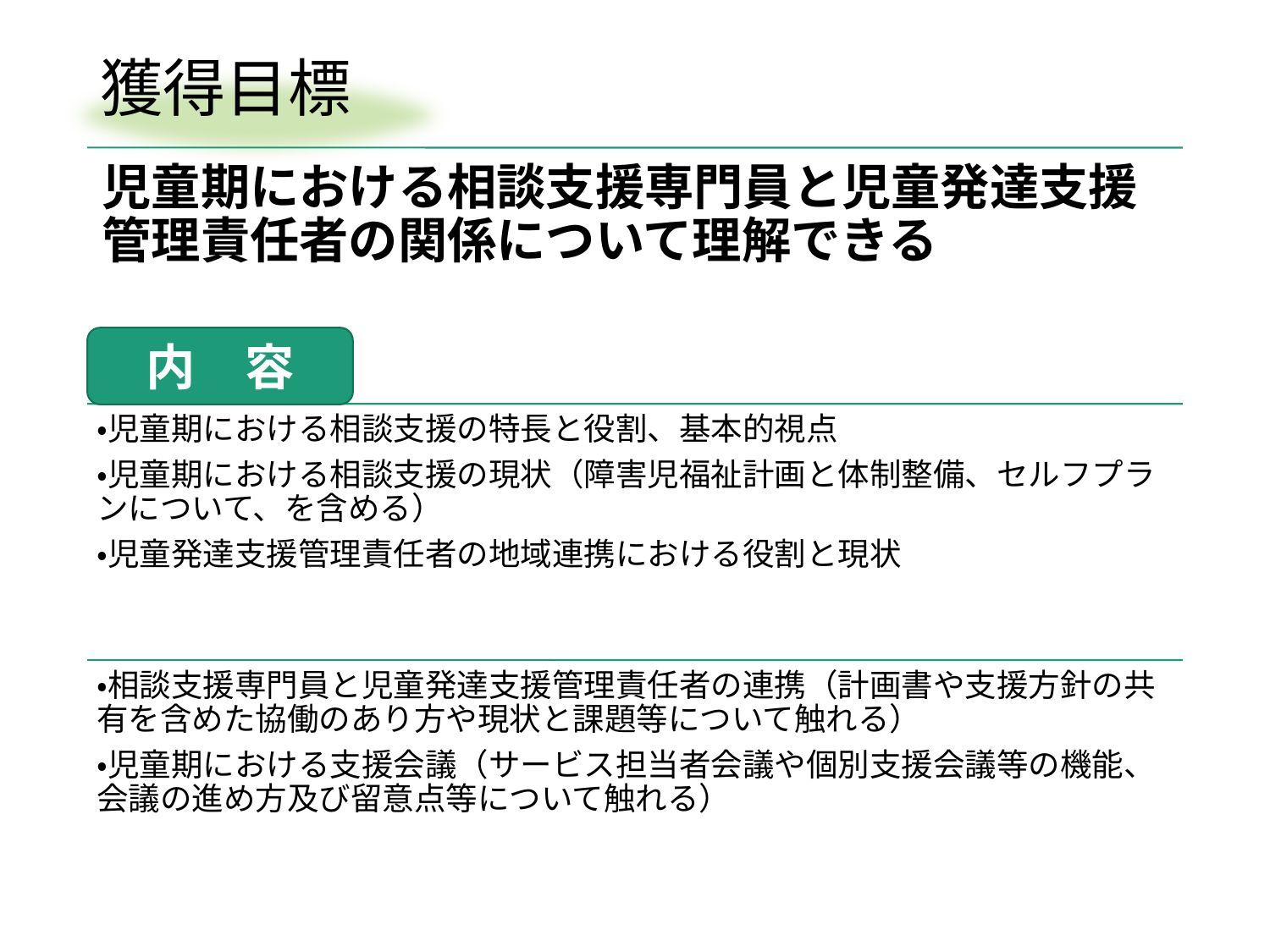

# 獲得目標

児童期における相談支援専門員と児童発達支援管理責任者の関係について理解できる
・児童期における相談支援の特長と役割、基本的視点
・児童期における相談支援の現状（障害児福祉計画と体制整備、セルフプランについて、を含める）
・児童発達支援管理責任者の地域連携における役割と現状
・相談支援専門員と児童発達支援管理責任者の連携（計画書や支援方針の共有を含めた協働のあり方や現状と課題等について触れる）
・児童期における支援会議（サービス担当者会議や個別支援会議等の機能、会議の進め方及び留意点等について触れる）
内　容